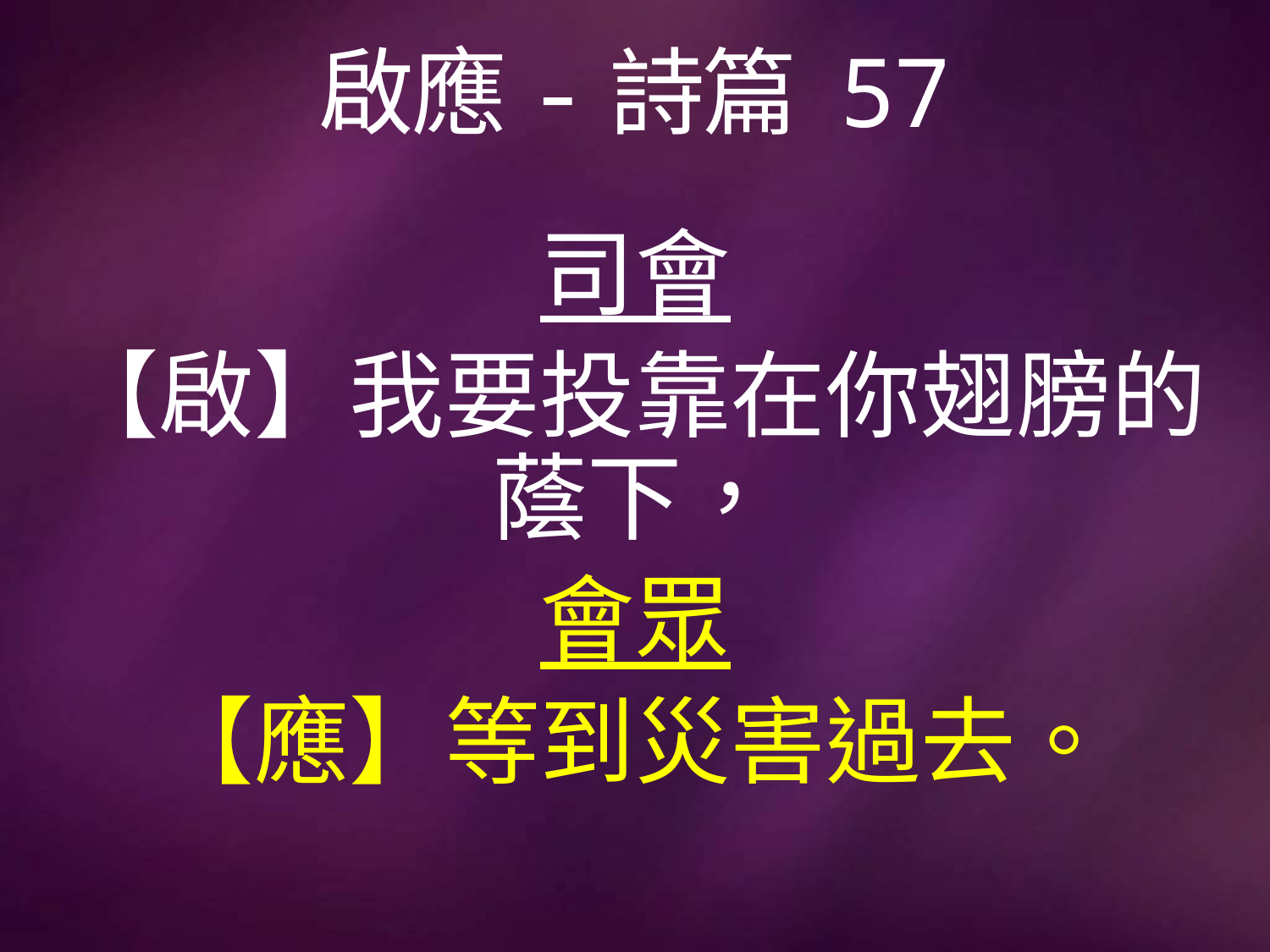

# 啟應-詩篇 57
司會
【啟】我要投靠在你翅膀的蔭下，
會眾
【應】等到災害過去。